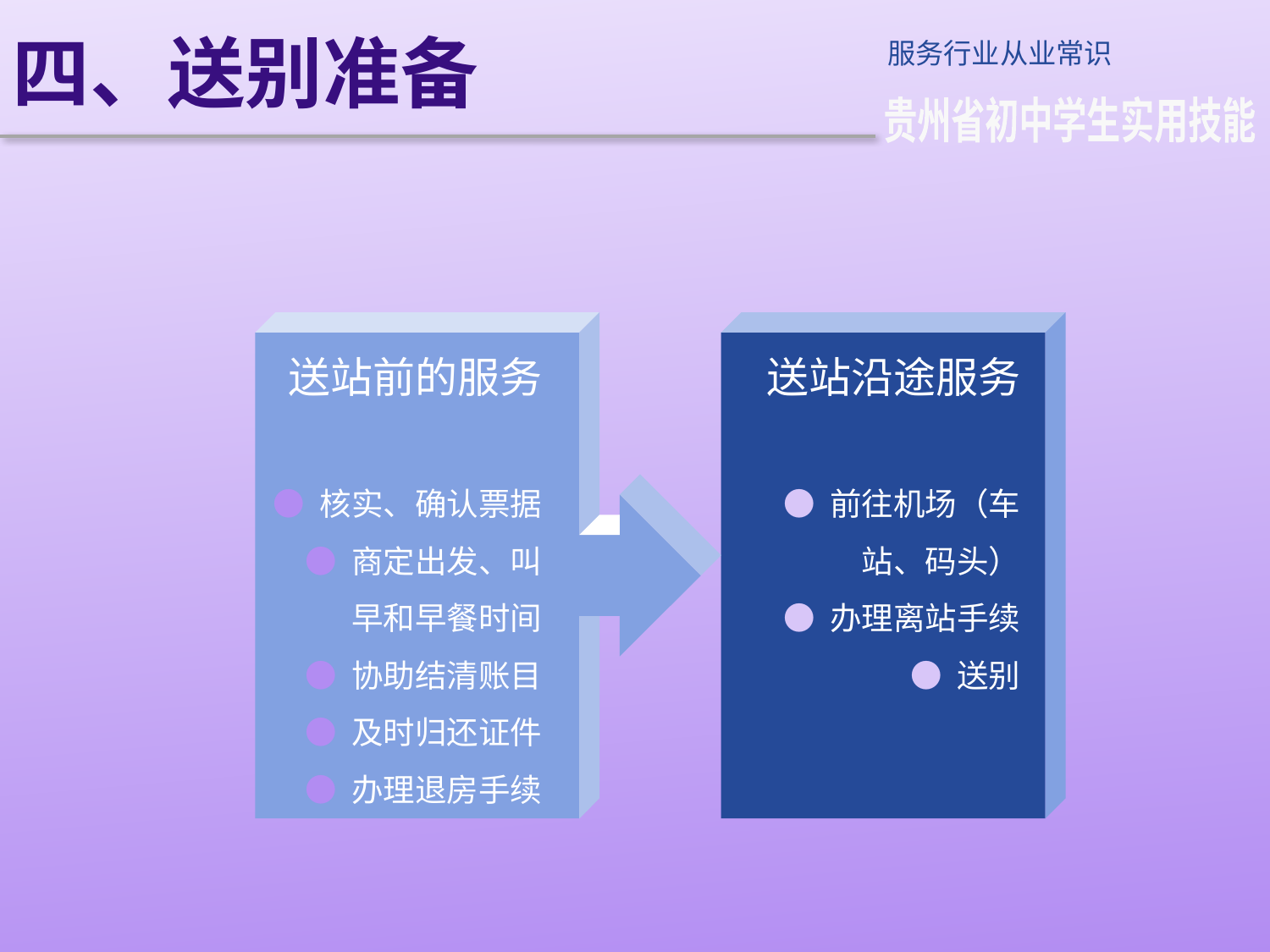

四、送别准备
服务行业从业常识
贵州省初中学生实用技能

送站前的服务

● 核实、确认票据
● 商定出发、叫 早和早餐时间
● 协助结清账目
● 及时归还证件
● 办理退房手续
送站沿途服务

● 前往机场（车站、码头）
● 办理离站手续
● 送别